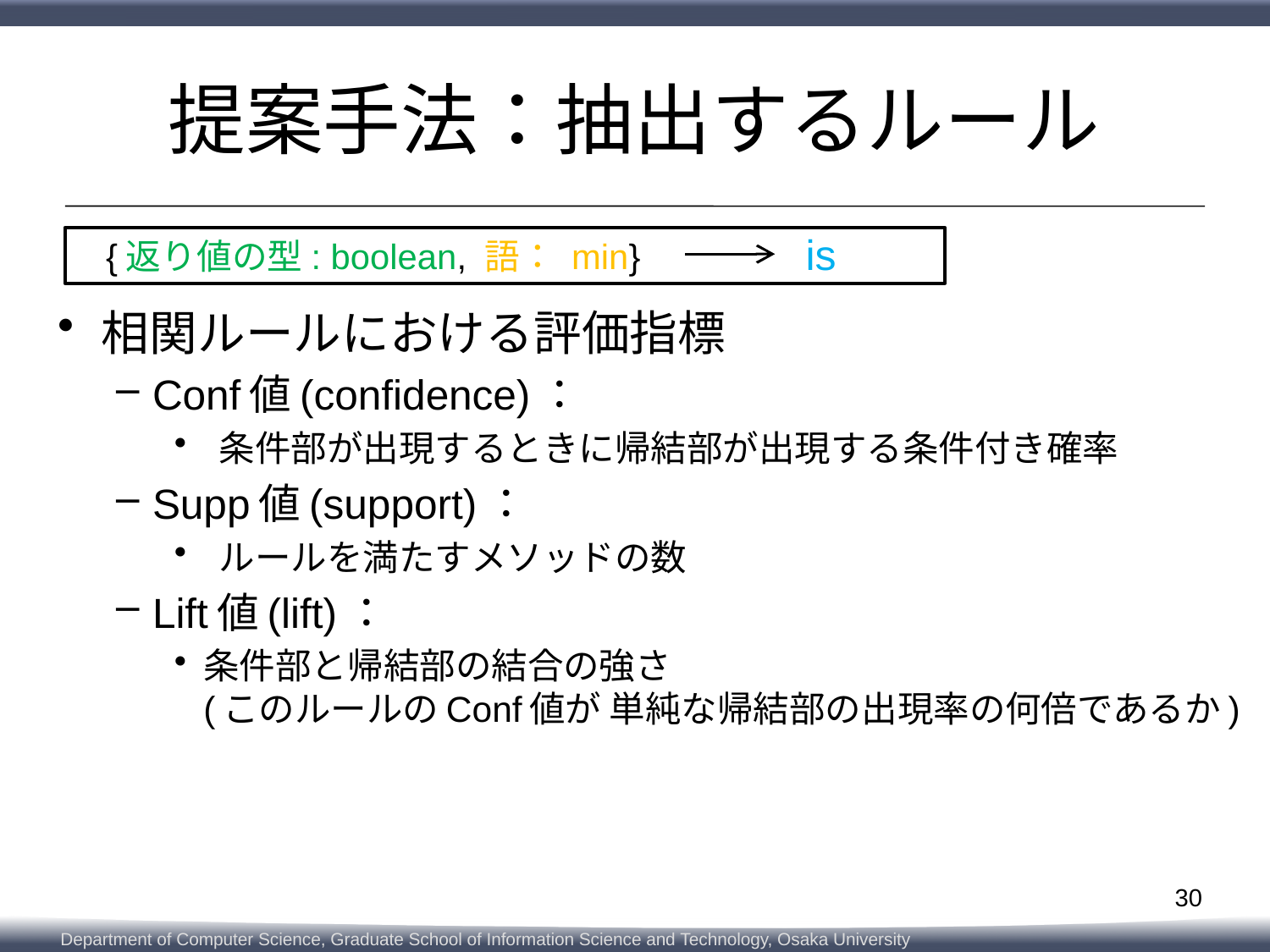

# 提案手法：抽出するルール
is

{返り値の型: boolean, 語： min}
相関ルールにおける評価指標
Conf値(confidence)：
 条件部が出現するときに帰結部が出現する条件付き確率
Supp値(support)：
 ルールを満たすメソッドの数
Lift値(lift)：
条件部と帰結部の結合の強さ
(このルールのConf値が 単純な帰結部の出現率の何倍であるか)
30